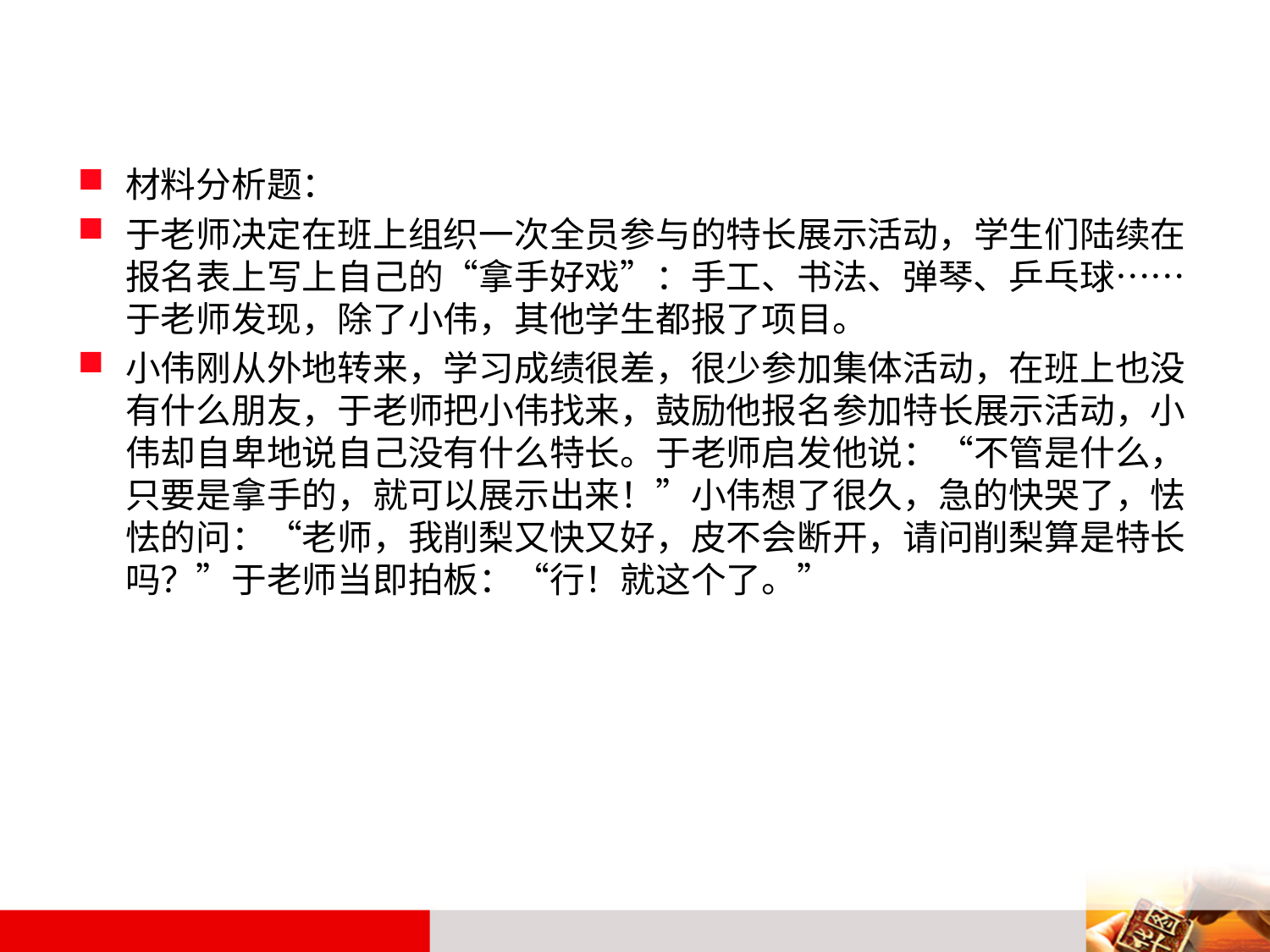

#
材料分析题：
于老师决定在班上组织一次全员参与的特长展示活动，学生们陆续在报名表上写上自己的“拿手好戏”：手工、书法、弹琴、乒乓球……于老师发现，除了小伟，其他学生都报了项目。
小伟刚从外地转来，学习成绩很差，很少参加集体活动，在班上也没有什么朋友，于老师把小伟找来，鼓励他报名参加特长展示活动，小伟却自卑地说自己没有什么特长。于老师启发他说：“不管是什么，只要是拿手的，就可以展示出来！”小伟想了很久，急的快哭了，怯怯的问：“老师，我削梨又快又好，皮不会断开，请问削梨算是特长吗？”于老师当即拍板：“行！就这个了。”